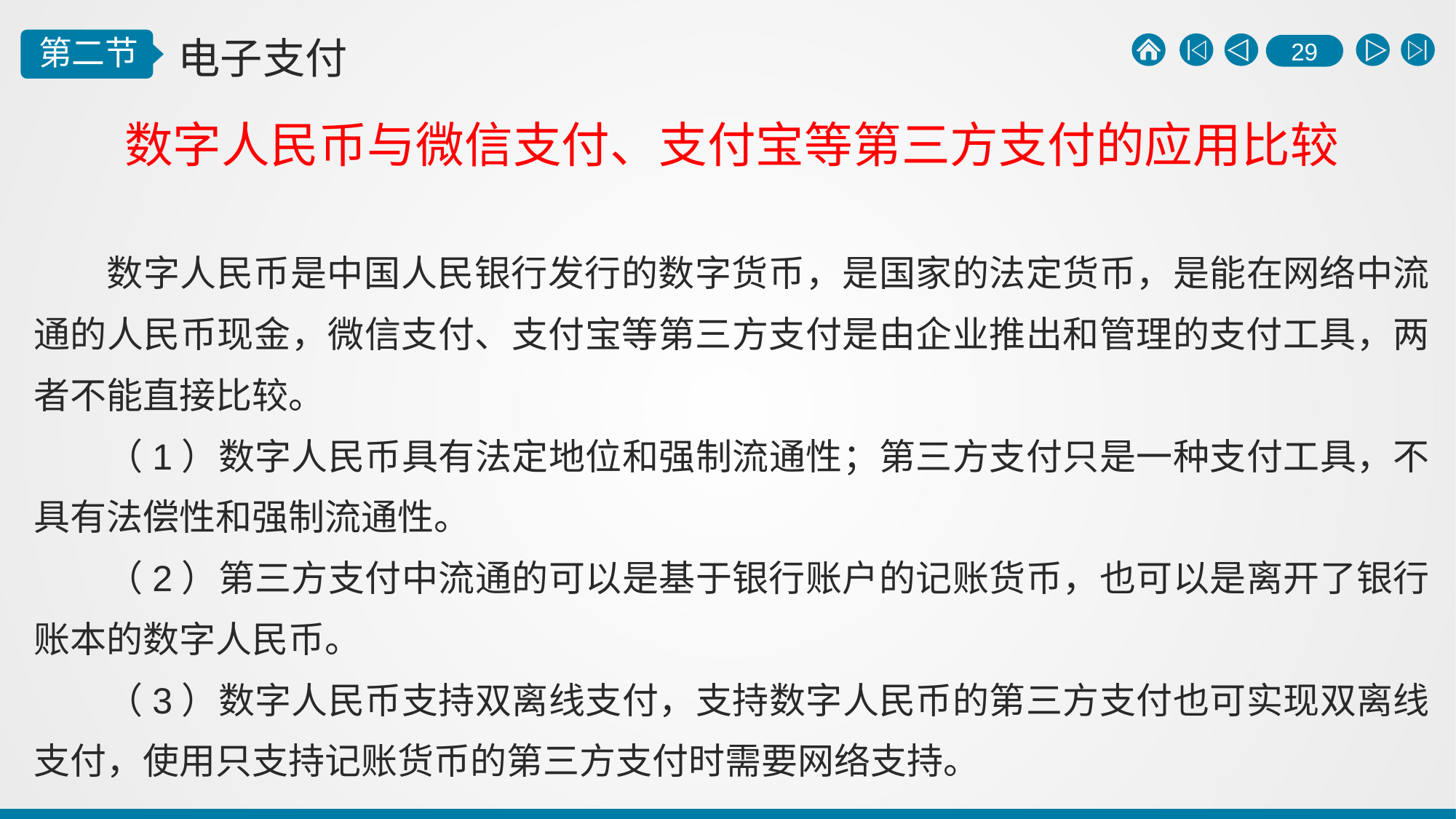

数字人民币与微信支付、支付宝等第三方支付的应用比较

数字人民币是中国人民银行发行的数字货币，是国家的法定货币，是能在网络中流通的人民币现金，微信支付、支付宝等第三方支付是由企业推出和管理的支付工具，两者不能直接比较。
（1）数字人民币具有法定地位和强制流通性；第三方支付只是一种支付工具，不具有法偿性和强制流通性。
（2）第三方支付中流通的可以是基于银行账户的记账货币，也可以是离开了银行账本的数字人民币。
（3）数字人民币支持双离线支付，支持数字人民币的第三方支付也可实现双离线支付，使用只支持记账货币的第三方支付时需要网络支持。